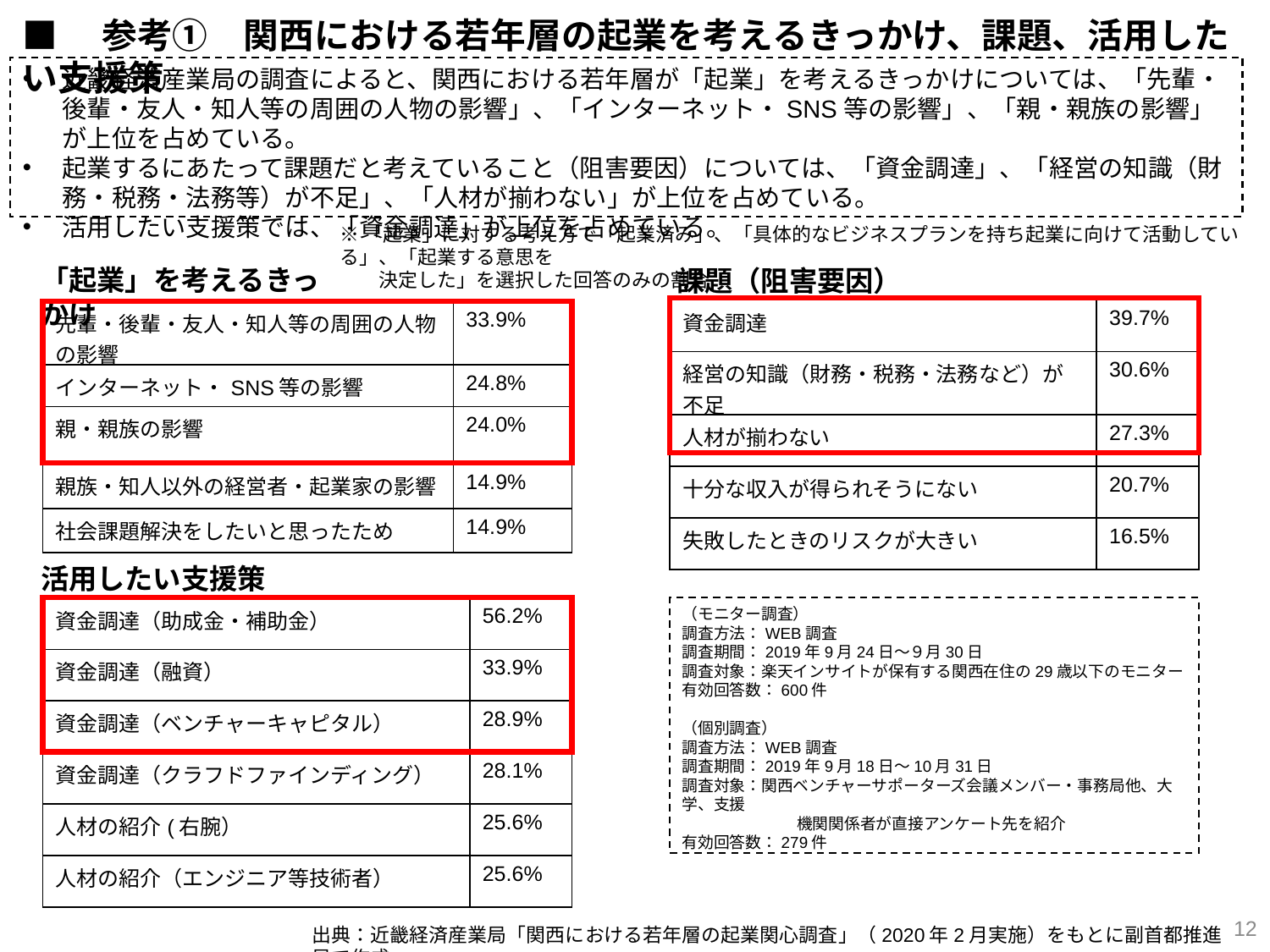

■　参考①　関西における若年層の起業を考えるきっかけ、課題、活用したい支援策
近畿経済産業局の調査によると、関西における若年層が「起業」を考えるきっかけについては、「先輩・後輩・友人・知人等の周囲の人物の影響」、「インターネット・SNS等の影響」、「親・親族の影響」が上位を占めている。
起業するにあたって課題だと考えていること（阻害要因）については、「資金調達」、「経営の知識（財務・税務・法務等）が不足」、「人材が揃わない」が上位を占めている。
活用したい支援策では、「資金調達」が上位を占めている。
※「起業」に対する考え方で「起業済み」、「具体的なビジネスプランを持ち起業に向けて活動している」、「起業する意思を
　　決定した」を選択した回答のみの割合
「起業」を考えるきっかけ
課題（阻害要因）

| 資金調達 | 39.7% |
| --- | --- |
| 経営の知識（財務・税務・法務など）が不足 | 30.6% |
| 人材が揃わない | 27.3% |
| 十分な収入が得られそうにない | 20.7% |
| 失敗したときのリスクが大きい | 16.5% |
| 先輩・後輩・友人・知人等の周囲の人物の影響 | 33.9% |
| --- | --- |
| インターネット・SNS等の影響 | 24.8% |
| 親・親族の影響 | 24.0% |
| 親族・知人以外の経営者・起業家の影響 | 14.9% |
| 社会課題解決をしたいと思ったため | 14.9% |

活用したい支援策

（モニター調査）
調査方法：WEB調査
調査期間：2019年9月24日～９月30日
調査対象：楽天インサイトが保有する関西在住の29歳以下のモニター
有効回答数：600件

（個別調査）
調査方法：WEB調査
調査期間：2019年9月18日～10月31日
調査対象：関西ベンチャーサポーターズ会議メンバー・事務局他、大学、支援
　　　　　　　 機関関係者が直接アンケート先を紹介
有効回答数：279件

| 資金調達（助成金・補助金） | 56.2% |
| --- | --- |
| 資金調達（融資） | 33.9% |
| 資金調達（ベンチャーキャピタル） | 28.9% |
| 資金調達（クラフドファインディング） | 28.1% |
| 人材の紹介(右腕） | 25.6% |
| 人材の紹介（エンジニア等技術者） | 25.6% |
12
出典：近畿経済産業局「関西における若年層の起業関心調査」（2020年2月実施）をもとに副首都推進局で作成